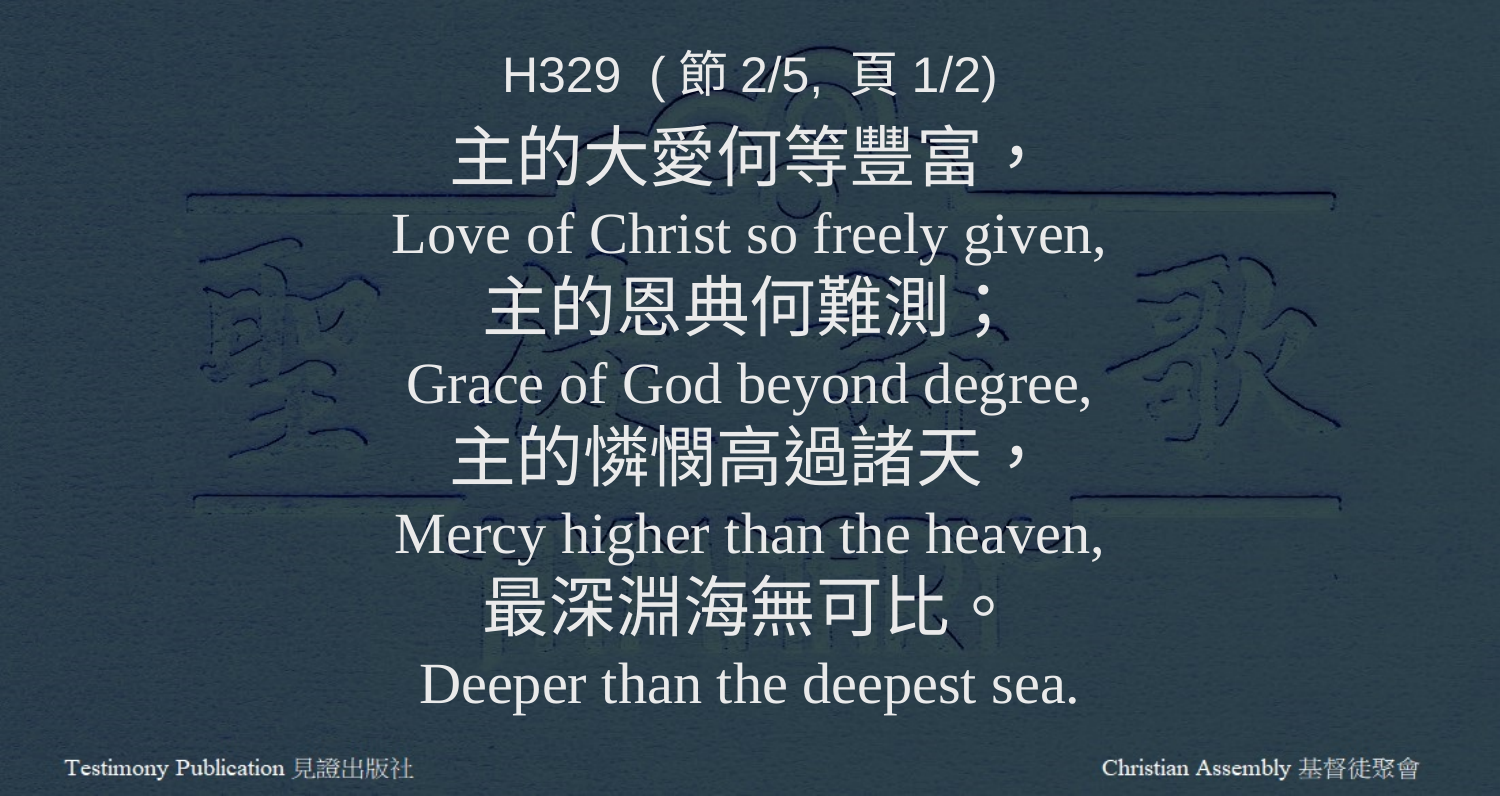

H329  (節2/5, 頁1/2)
主的大愛何等豐富，
Love of Christ so freely given,
主的恩典何難測；
Grace of God beyond degree,
主的憐憫高過諸天，
Mercy higher than the heaven,
最深淵海無可比。
Deeper than the deepest sea.